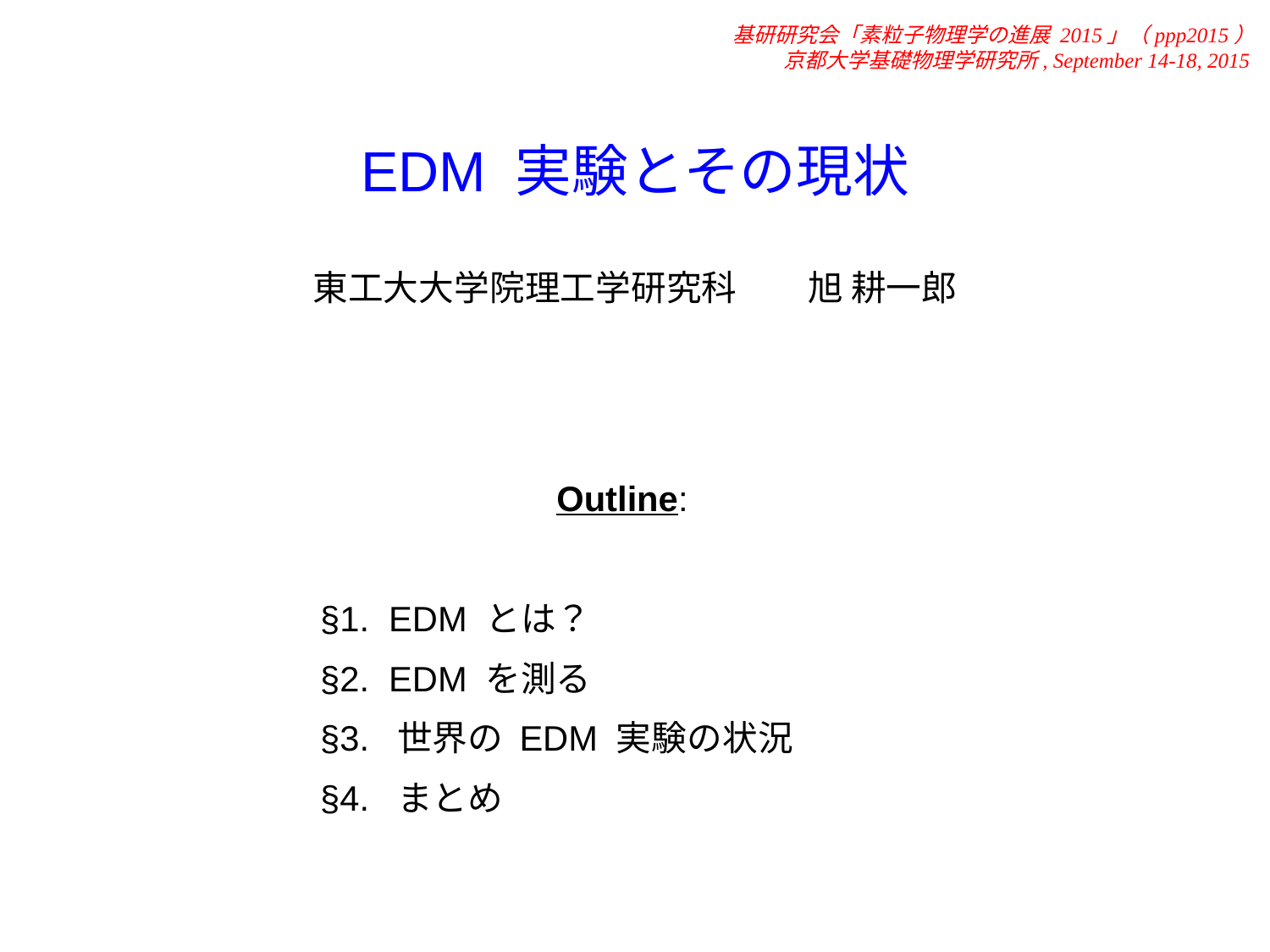

基研研究会「素粒子物理学の進展 2015」（ppp2015）
京都大学基礎物理学研究所, September 14-18, 2015
EDM 実験とその現状
東工大大学院理工学研究科　　旭 耕一郎
Outline:

§1.  EDM とは？
§2.  EDM を測る
§3.  世界の EDM 実験の状況
§4.  まとめ